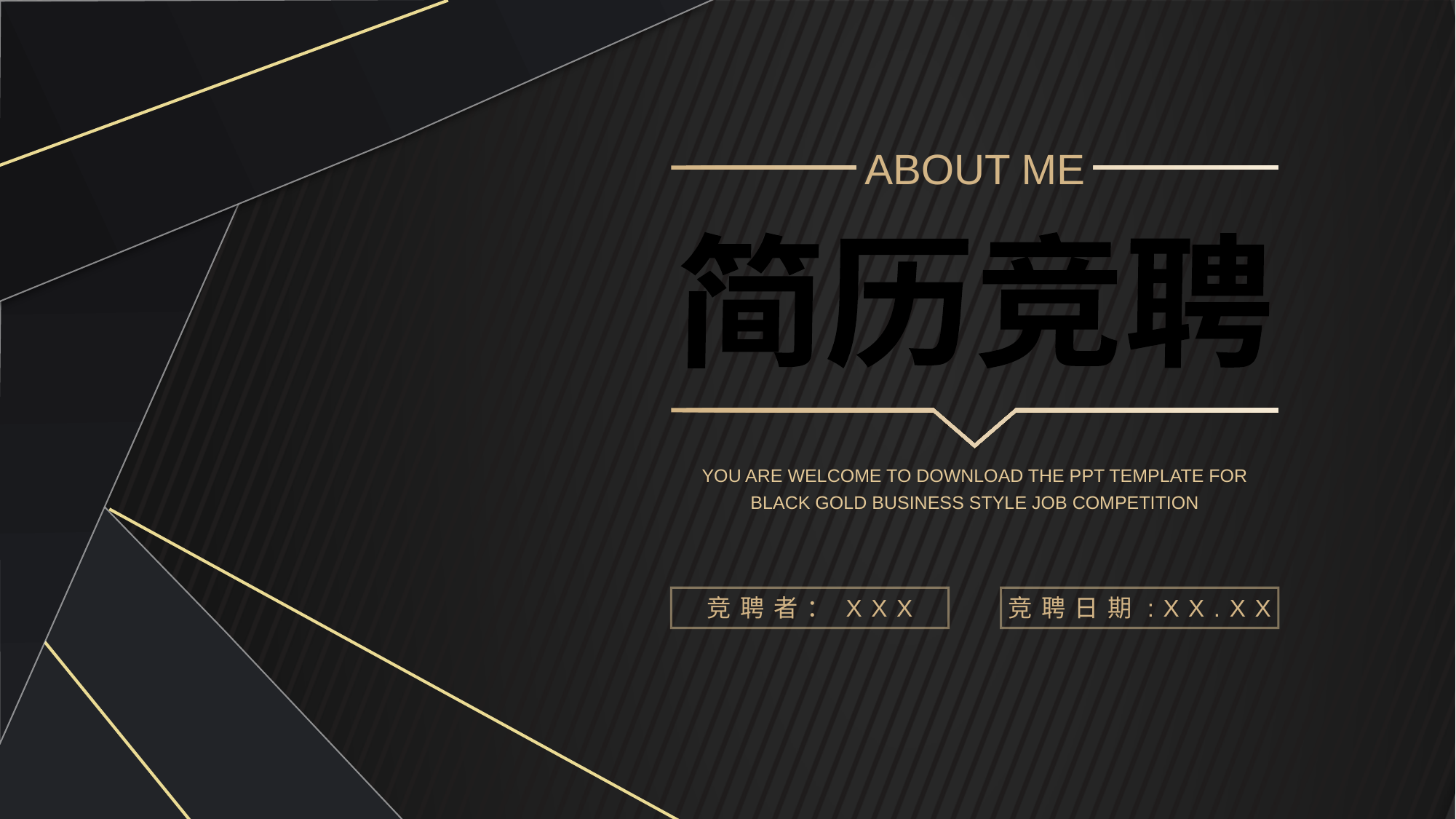

ABOUT ME

简历竞聘
You are welcome to download the PPT template for black gold business style job competition

竞聘者：XXX

竞聘日期:XX.XX